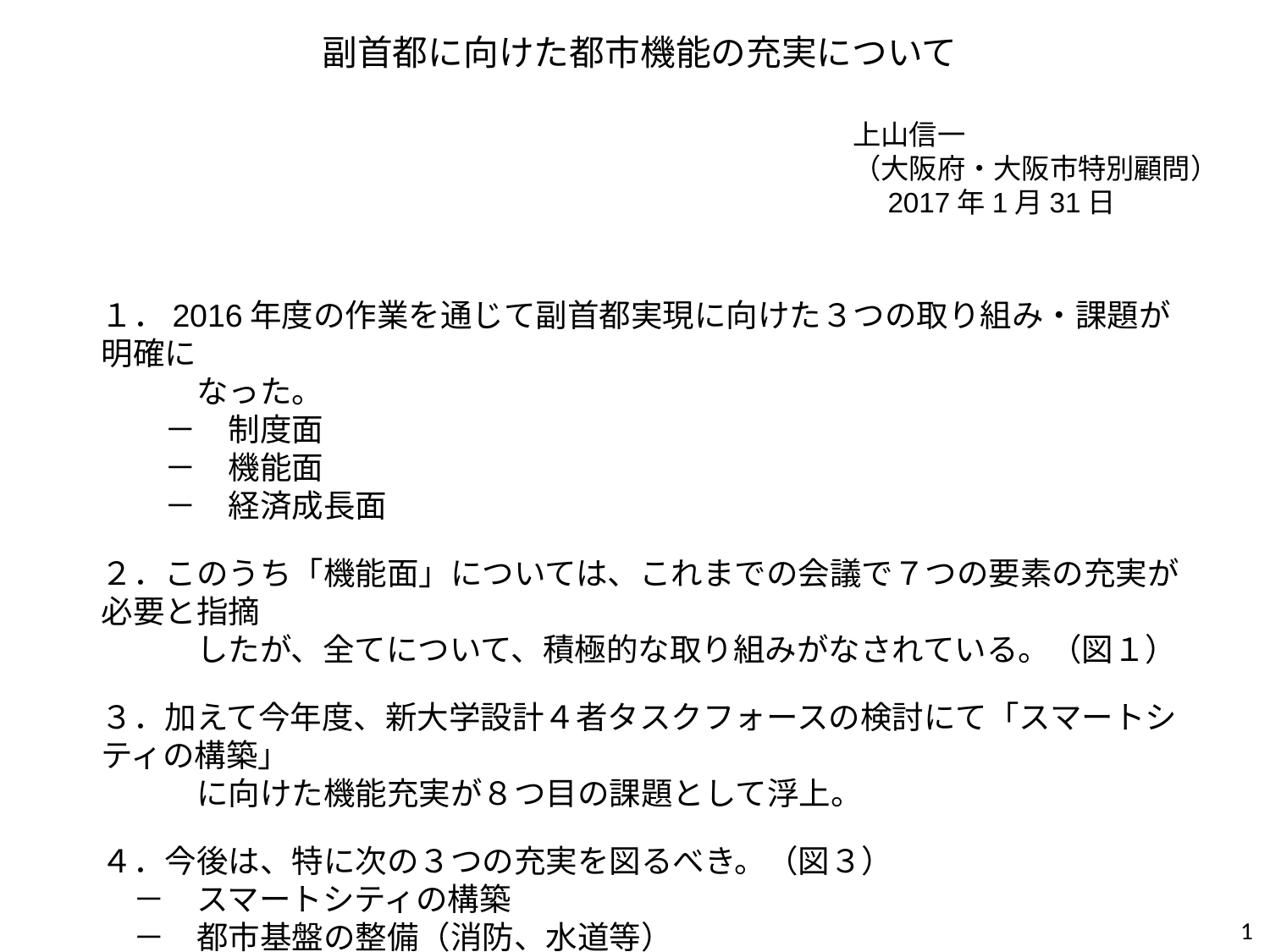

副首都に向けた都市機能の充実について
上山信一
（大阪府・大阪市特別顧問）
　2017年1月31日
１．2016年度の作業を通じて副首都実現に向けた３つの取り組み・課題が明確に
　　　なった。
　　－　制度面
　　－　機能面
　　－　経済成長面

２．このうち「機能面」については、これまでの会議で７つの要素の充実が必要と指摘
　　　したが、全てについて、積極的な取り組みがなされている。（図１）

３．加えて今年度、新大学設計４者タスクフォースの検討にて「スマートシティの構築」
　　　に向けた機能充実が８つ目の課題として浮上。

４．今後は、特に次の３つの充実を図るべき。（図３）
　－　スマートシティの構築
　－　都市基盤の整備（消防、水道等）
　－　産業支援体制の充実
1